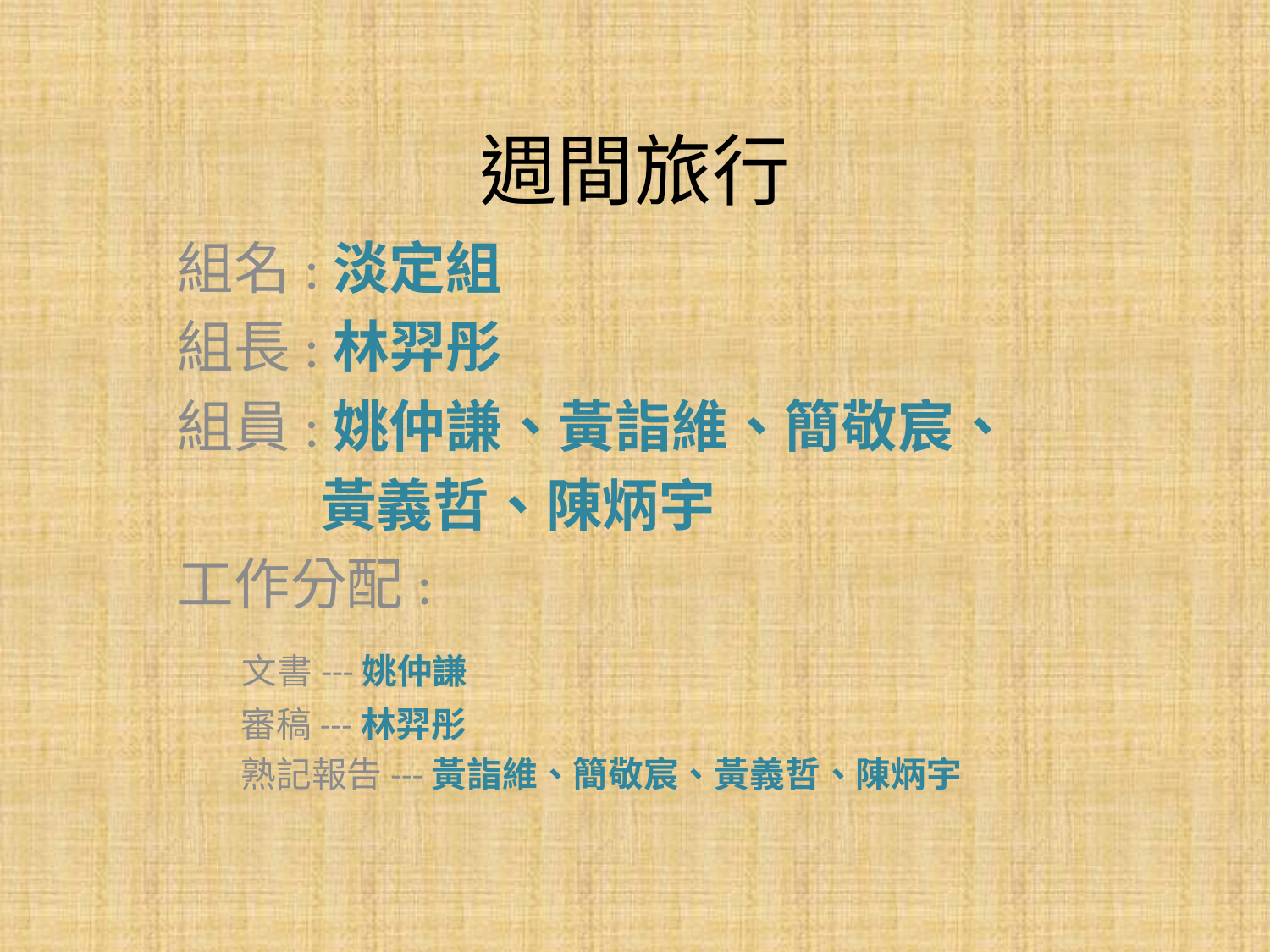

# 週間旅行
組名:淡定組
組長:林羿彤
組員:姚仲謙、黃詣維、簡敬宸、
          黃義哲、陳炳宇
工作分配:
    文書---姚仲謙
       審稿---林羿彤
       熟記報告---黃詣維、簡敬宸、黃義哲、陳炳宇